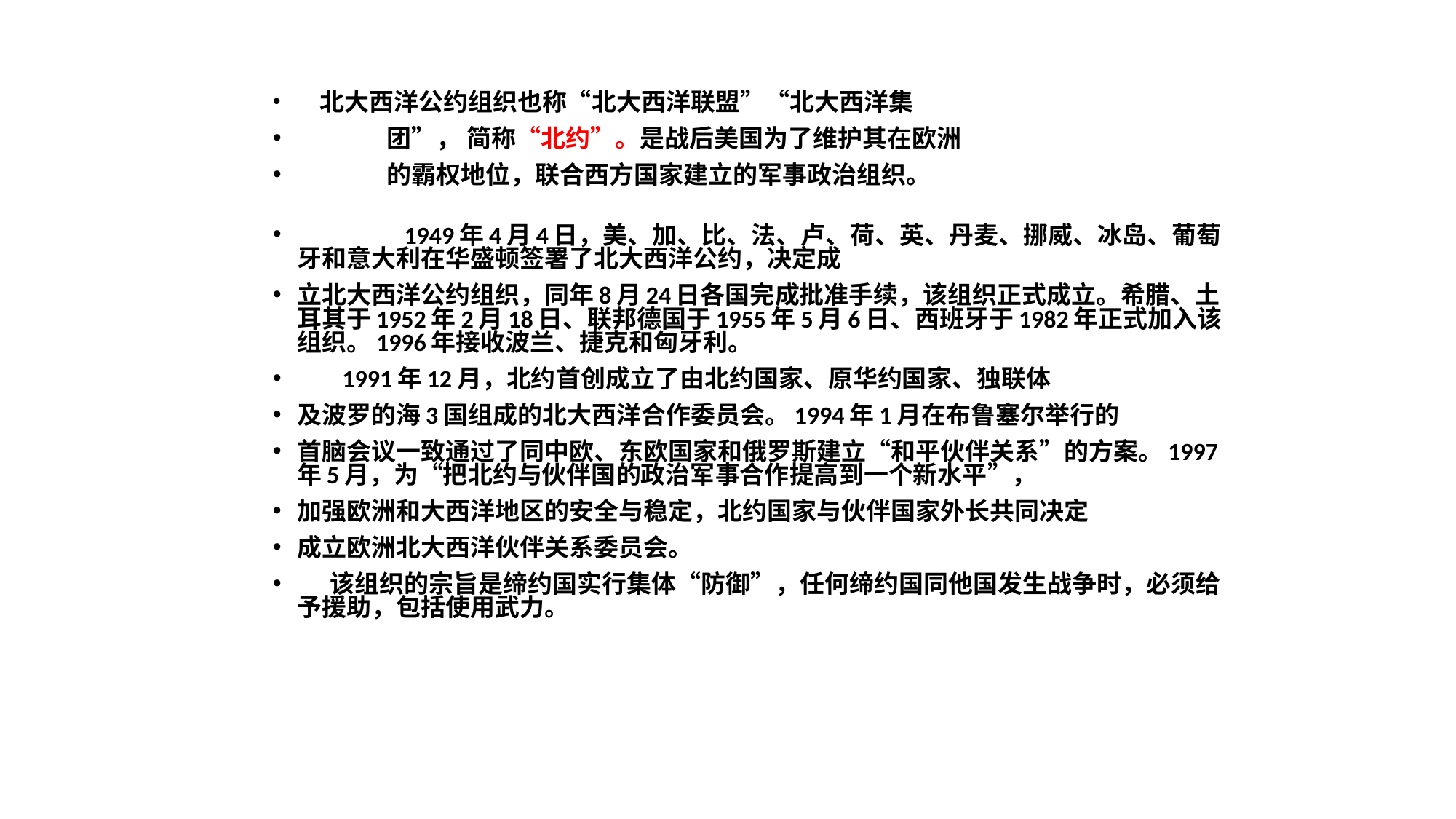

#
　北大西洋公约组织也称“北大西洋联盟”“北大西洋集
               团”， 简称“北约”。是战后美国为了维护其在欧洲
               的霸权地位，联合西方国家建立的军事政治组织。
                   1949年4月4日，美、加、比、法、卢、荷、英、丹麦、挪威、冰岛、葡萄牙和意大利在华盛顿签署了北大西洋公约，决定成
立北大西洋公约组织，同年8月24日各国完成批准手续，该组织正式成立。希腊、土耳其于1952年2月18日、联邦德国于1955年5月6日、西班牙于1982年正式加入该组织。1996年接收波兰、捷克和匈牙利。
        1991年12月，北约首创成立了由北约国家、原华约国家、独联体
及波罗的海3国组成的北大西洋合作委员会。1994年1月在布鲁塞尔举行的
首脑会议一致通过了同中欧、东欧国家和俄罗斯建立“和平伙伴关系”的方案。1997年5月，为“把北约与伙伴国的政治军事合作提高到一个新水平”，
加强欧洲和大西洋地区的安全与稳定，北约国家与伙伴国家外长共同决定
成立欧洲北大西洋伙伴关系委员会。
     该组织的宗旨是缔约国实行集体“防御”，任何缔约国同他国发生战争时，必须给予援助，包括使用武力。